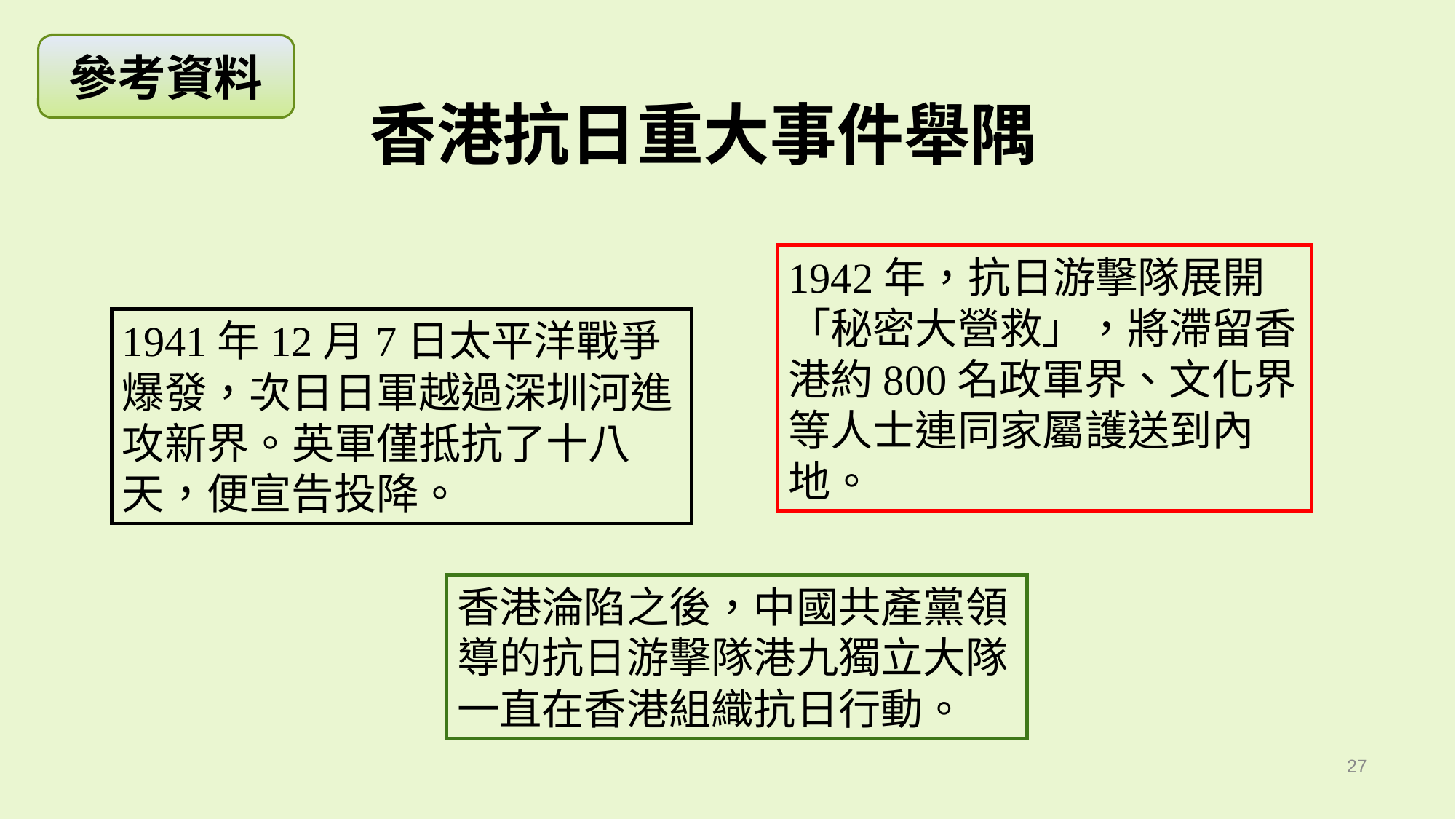

參考資料
香港抗日重大事件舉隅
1942年，抗日游擊隊展開「秘密大營救」，將滯留香港約800名政軍界、文化界等人士連同家屬護送到內地。
1941年12月7日太平洋戰爭爆發，次日日軍越過深圳河進攻新界。英軍僅抵抗了十八天，便宣告投降。
香港淪陷之後，中國共產黨領導的抗日游擊隊港九獨立大隊一直在香港組織抗日行動。
27